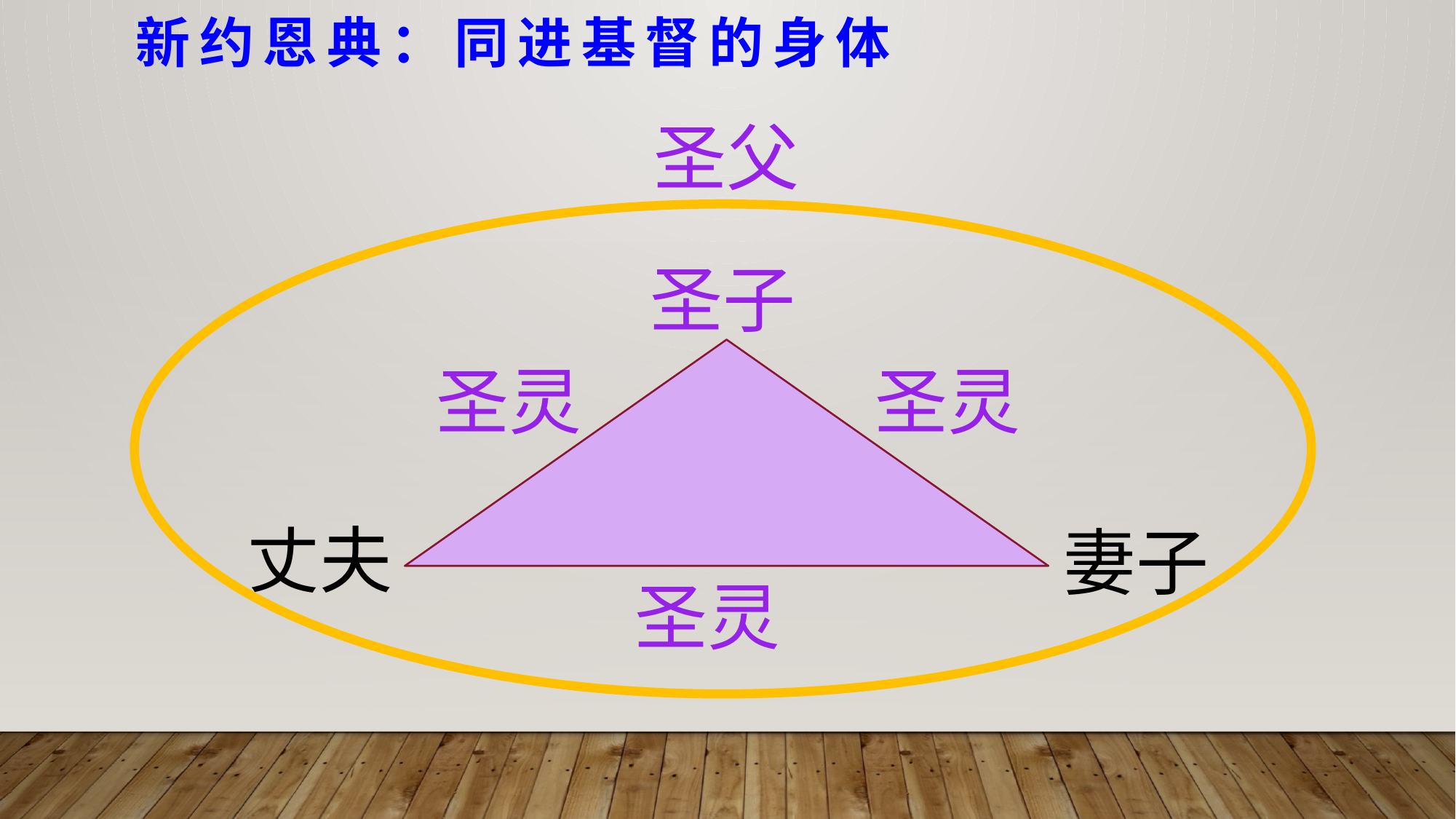

新约恩典：同进基督的身体
圣父

圣子

圣灵
圣灵
丈夫
妻子
圣灵